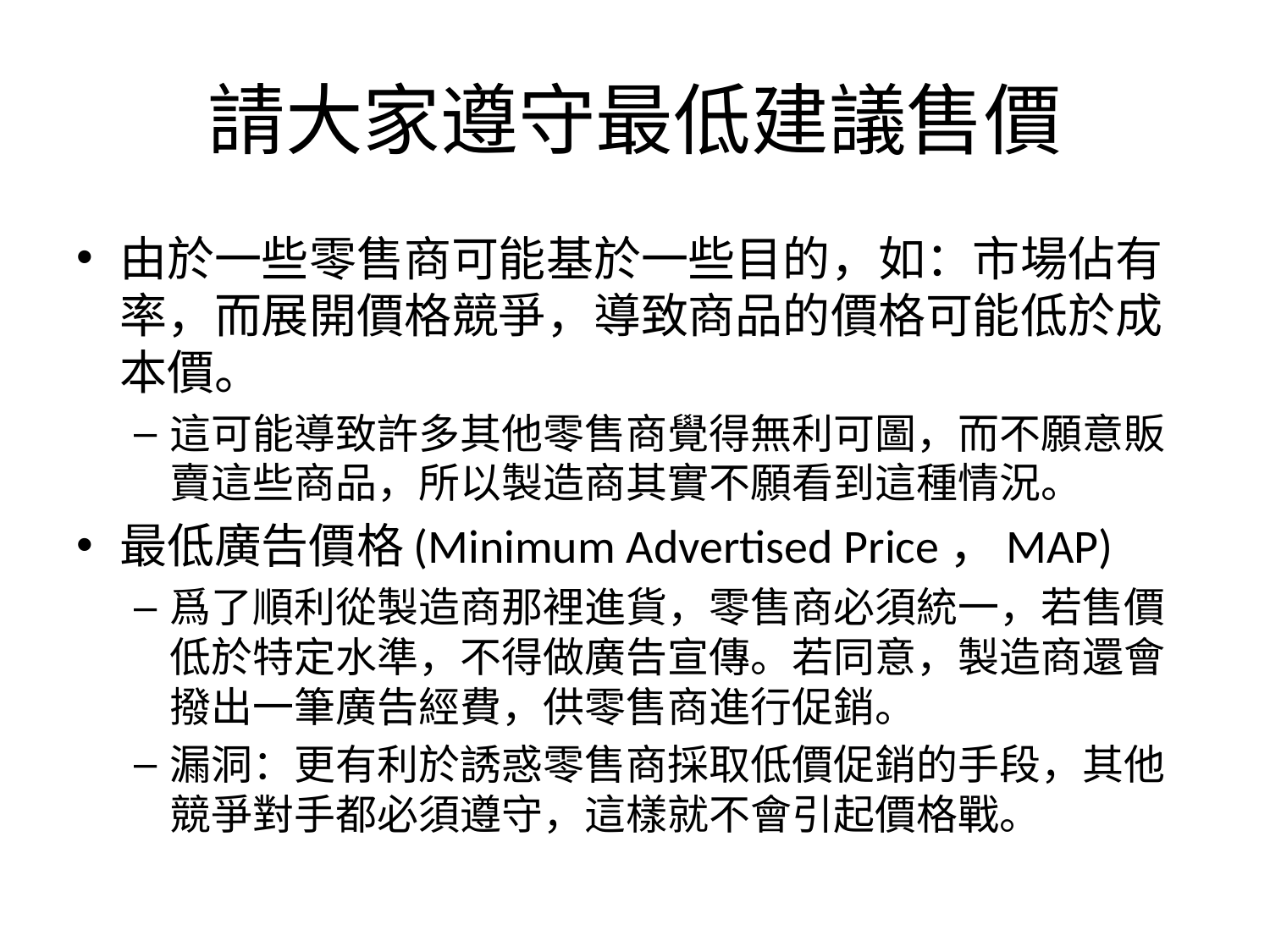

# 請大家遵守最低建議售價
由於一些零售商可能基於一些目的，如：市場佔有率，而展開價格競爭，導致商品的價格可能低於成本價。
這可能導致許多其他零售商覺得無利可圖，而不願意販賣這些商品，所以製造商其實不願看到這種情況。
最低廣告價格(Minimum Advertised Price，MAP)
爲了順利從製造商那裡進貨，零售商必須統一，若售價低於特定水準，不得做廣告宣傳。若同意，製造商還會撥出一筆廣告經費，供零售商進行促銷。
漏洞：更有利於誘惑零售商採取低價促銷的手段，其他競爭對手都必須遵守，這樣就不會引起價格戰。